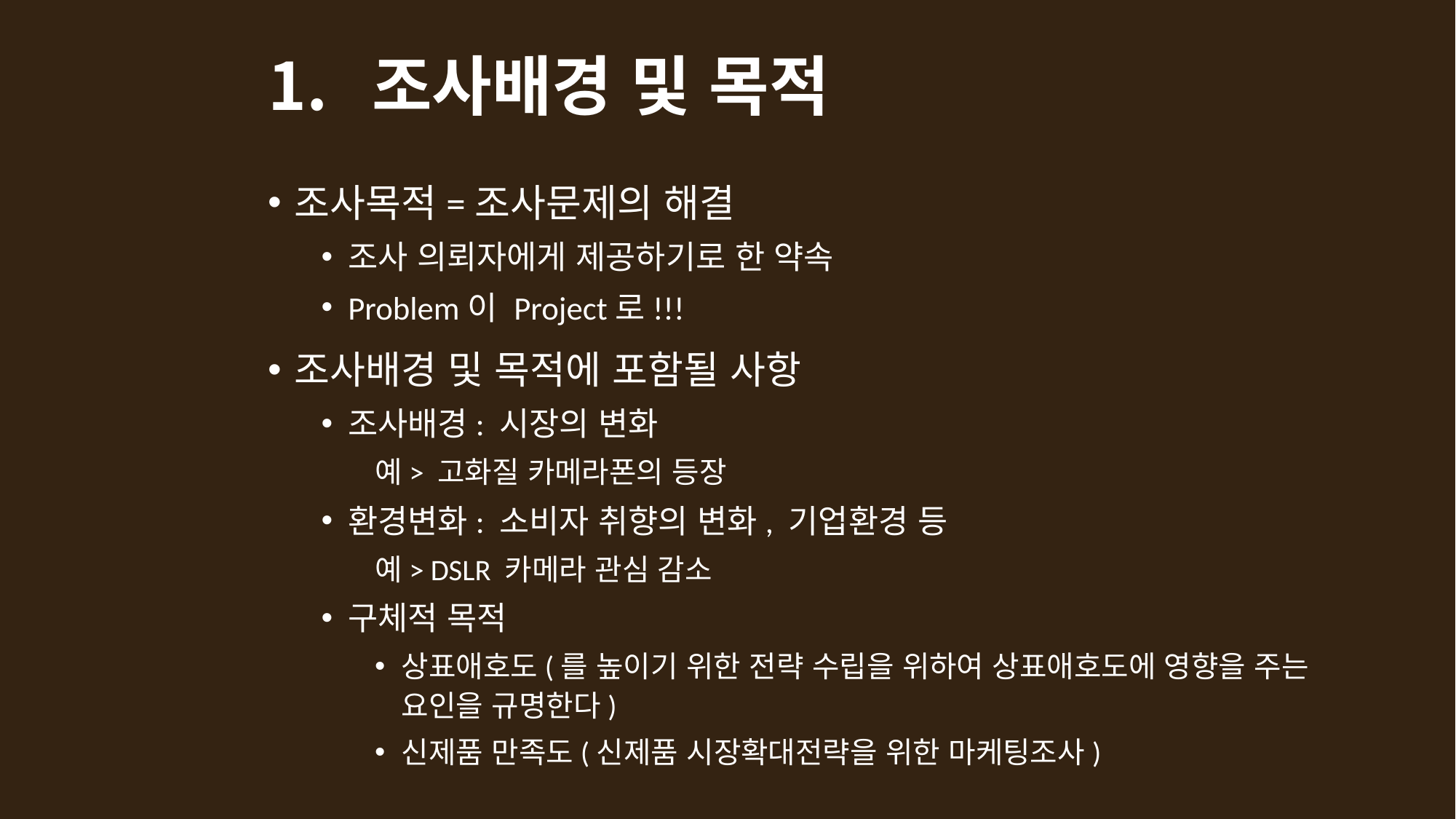

# 조사배경 및 목적
조사목적=조사문제의 해결
조사 의뢰자에게 제공하기로 한 약속
Problem이 Project로!!!
조사배경 및 목적에 포함될 사항
조사배경: 시장의 변화
예> 고화질 카메라폰의 등장
환경변화: 소비자 취향의 변화, 기업환경 등
예> DSLR 카메라 관심 감소
구체적 목적
상표애호도(를 높이기 위한 전략 수립을 위하여 상표애호도에 영향을 주는 요인을 규명한다)
신제품 만족도(신제품 시장확대전략을 위한 마케팅조사)